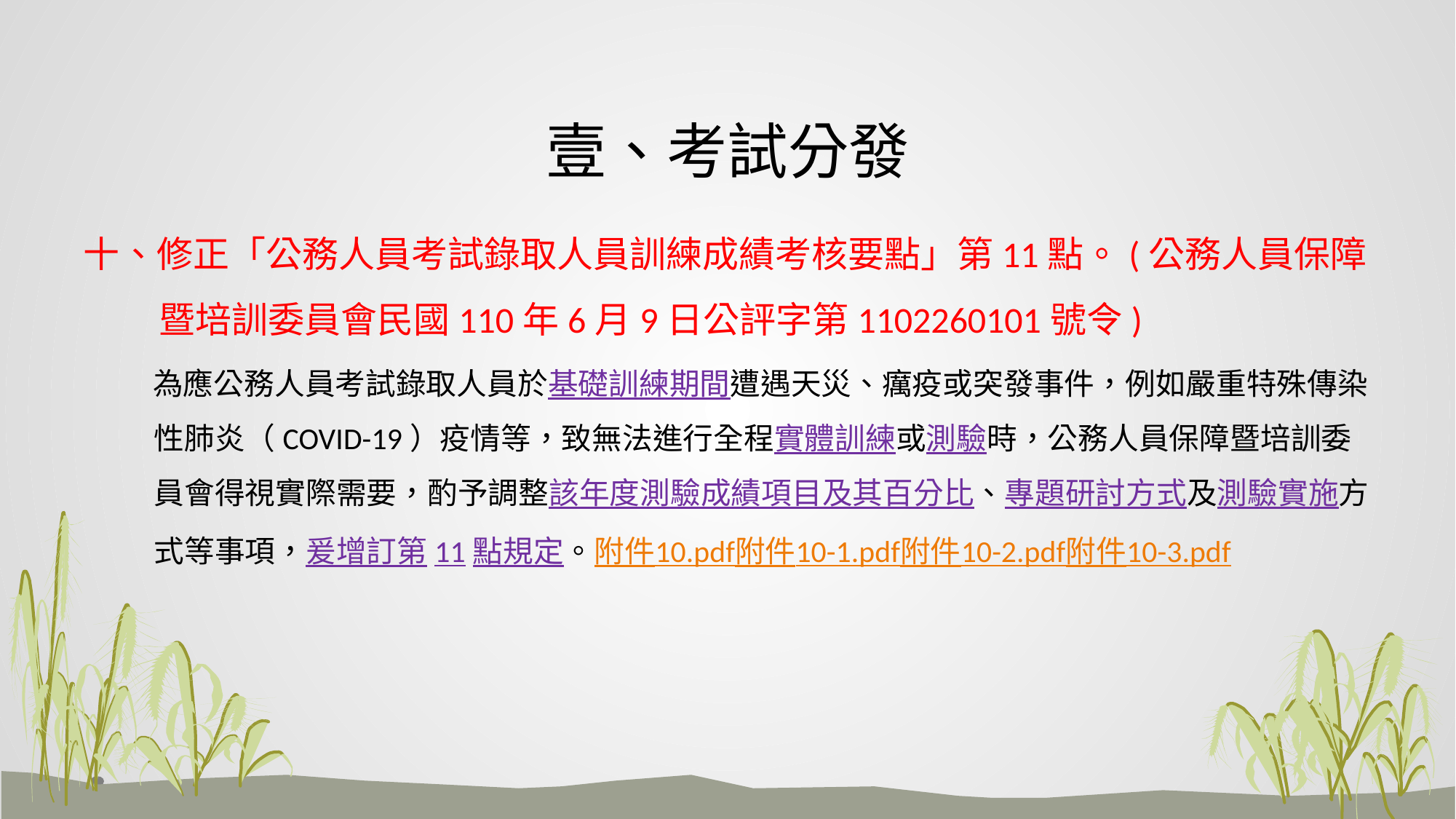

# 壹、考試分發
十、修正「公務人員考試錄取人員訓練成績考核要點」第11點。(公務人員保障暨培訓委員會民國110年6月9日公評字第1102260101號令)
為應公務人員考試錄取人員於基礎訓練期間遭遇天災、癘疫或突發事件，例如嚴重特殊傳染性肺炎（COVID-19）疫情等，致無法進行全程實體訓練或測驗時，公務人員保障暨培訓委員會得視實際需要，酌予調整該年度測驗成績項目及其百分比、專題研討方式及測驗實施方式等事項，爰增訂第11點規定。附件10.pdf附件10-1.pdf附件10-2.pdf附件10-3.pdf